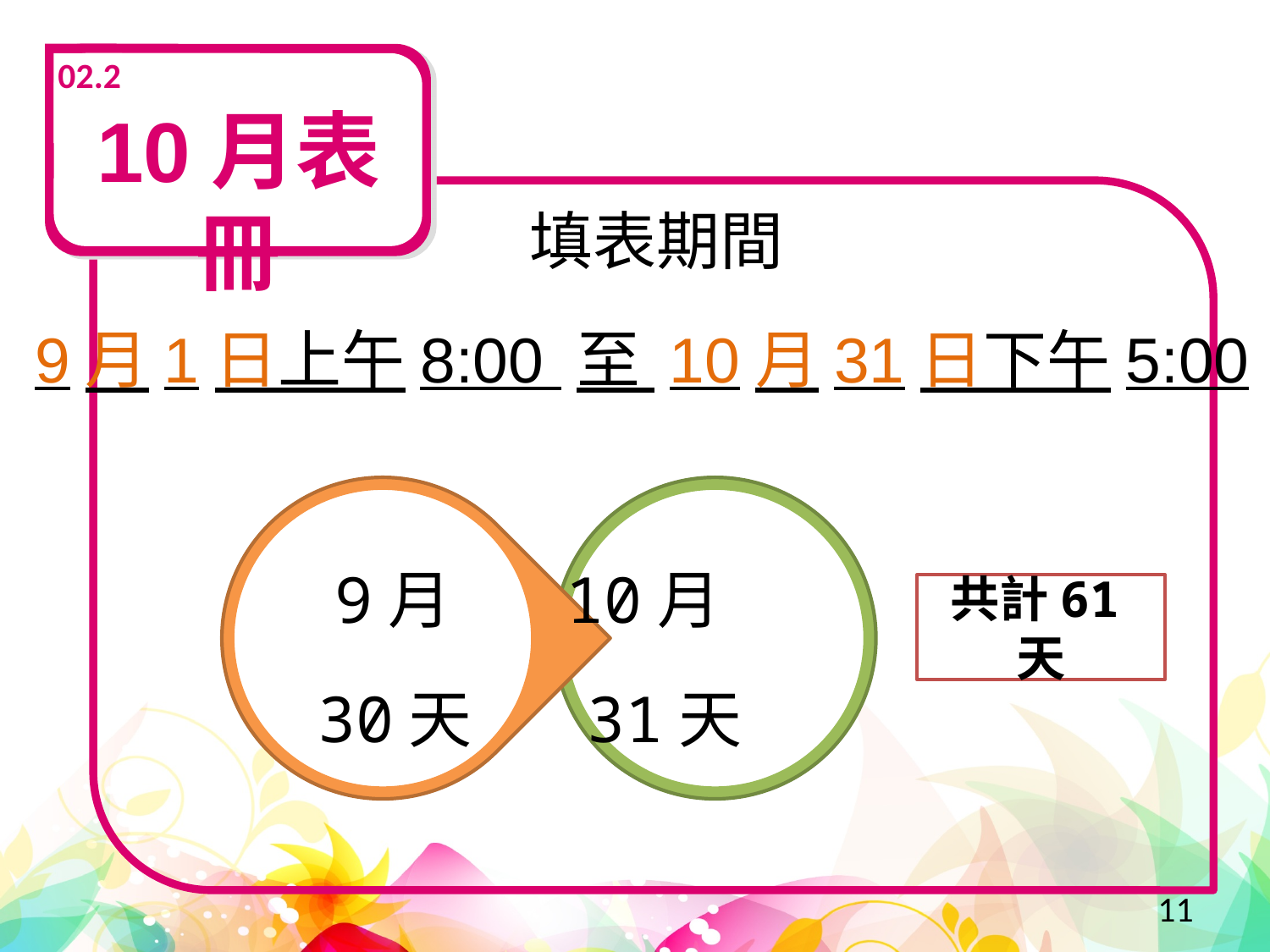

02.2

10月表冊

 填表期間

9月1日上午8:00 至 10月31日下午5:00

9月       10月
30天       31天
共計61天
11